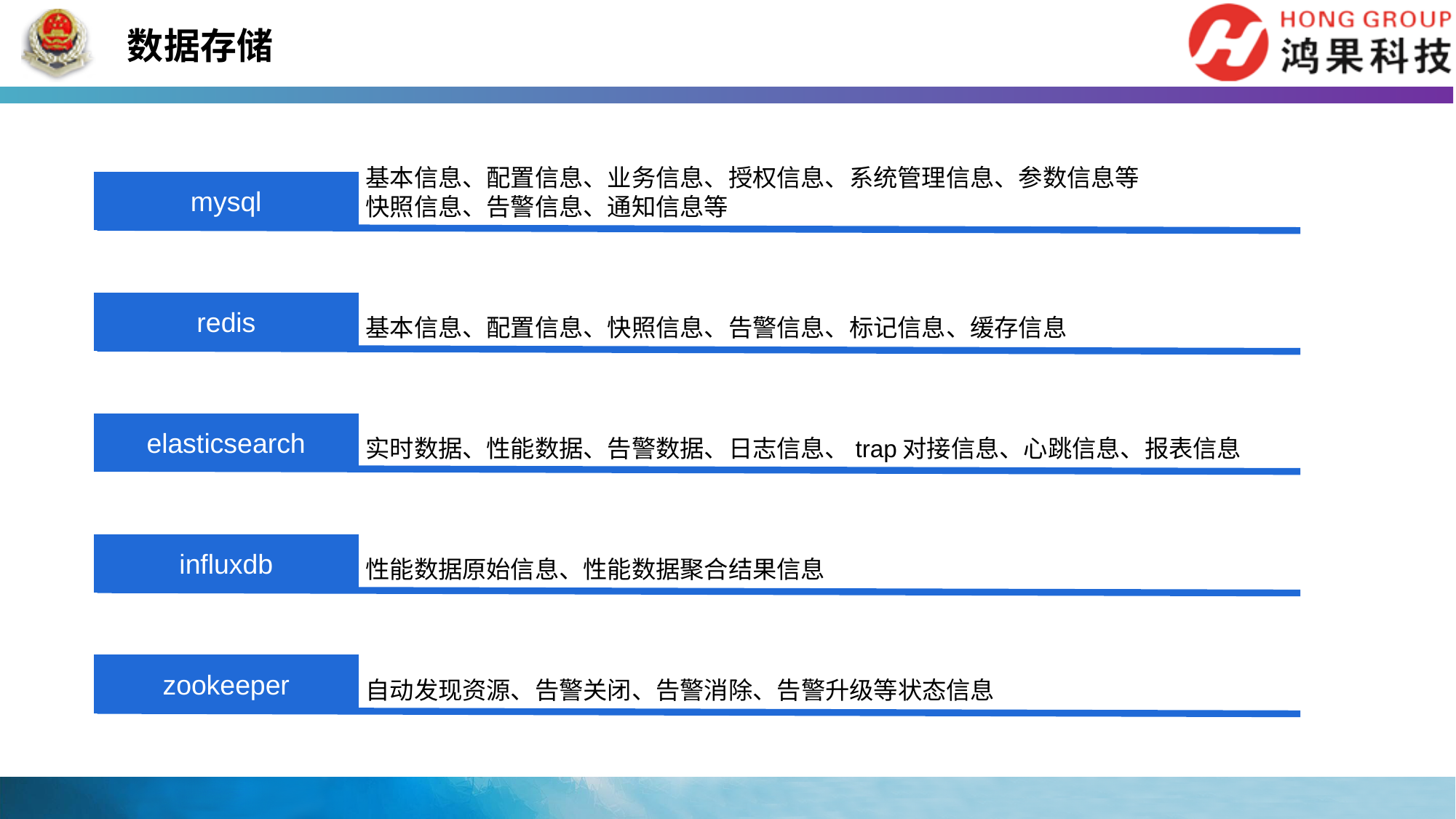

数据存储
基本信息、配置信息、业务信息、授权信息、系统管理信息、参数信息等
快照信息、告警信息、通知信息等
mysql
redis
基本信息、配置信息、快照信息、告警信息、标记信息、缓存信息
elasticsearch
实时数据、性能数据、告警数据、日志信息、trap对接信息、心跳信息、报表信息
influxdb
性能数据原始信息、性能数据聚合结果信息
zookeeper
自动发现资源、告警关闭、告警消除、告警升级等状态信息